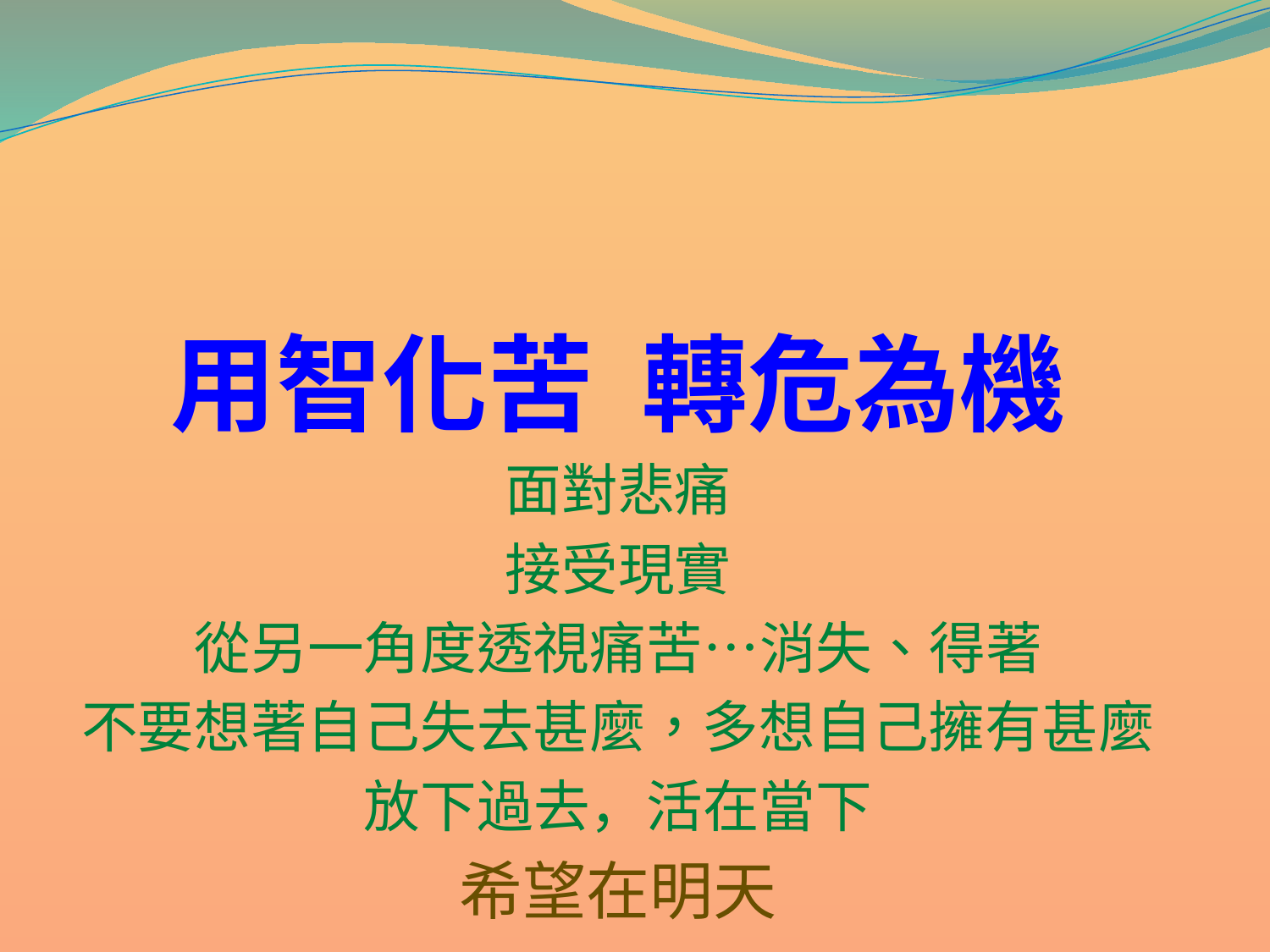

# 用智化苦  轉危為機
面對悲痛
接受現實
從另一角度透視痛苦…消失、得著
不要想著自己失去甚麼，多想自己擁有甚麼
放下過去，活在當下
希望在明天